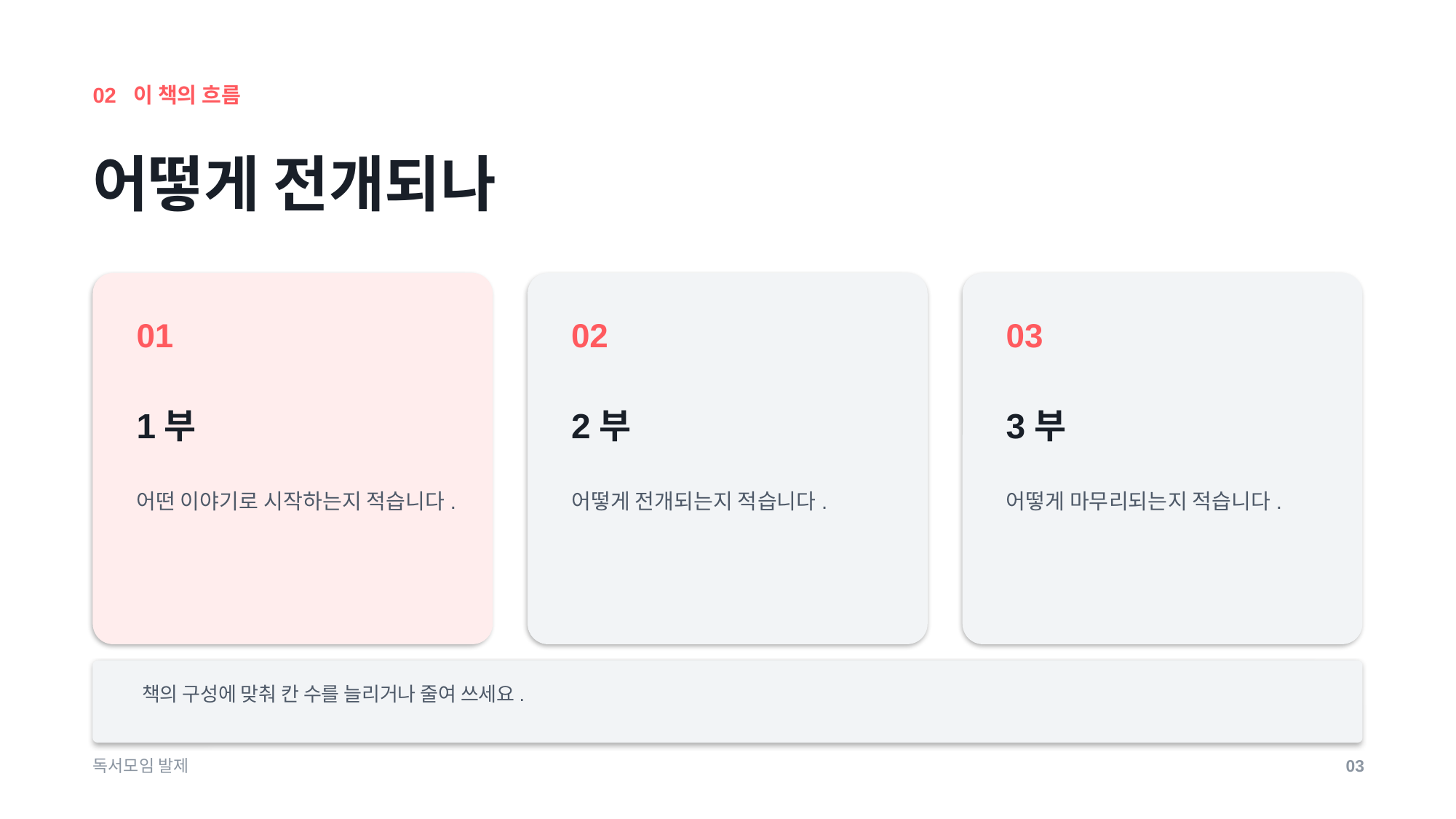

02  이 책의 흐름
어떻게 전개되나

01
02
03
1부
2부
3부
어떤 이야기로 시작하는지 적습니다.
어떻게 전개되는지 적습니다.
어떻게 마무리되는지 적습니다.

책의 구성에 맞춰 칸 수를 늘리거나 줄여 쓰세요.
독서모임 발제
03